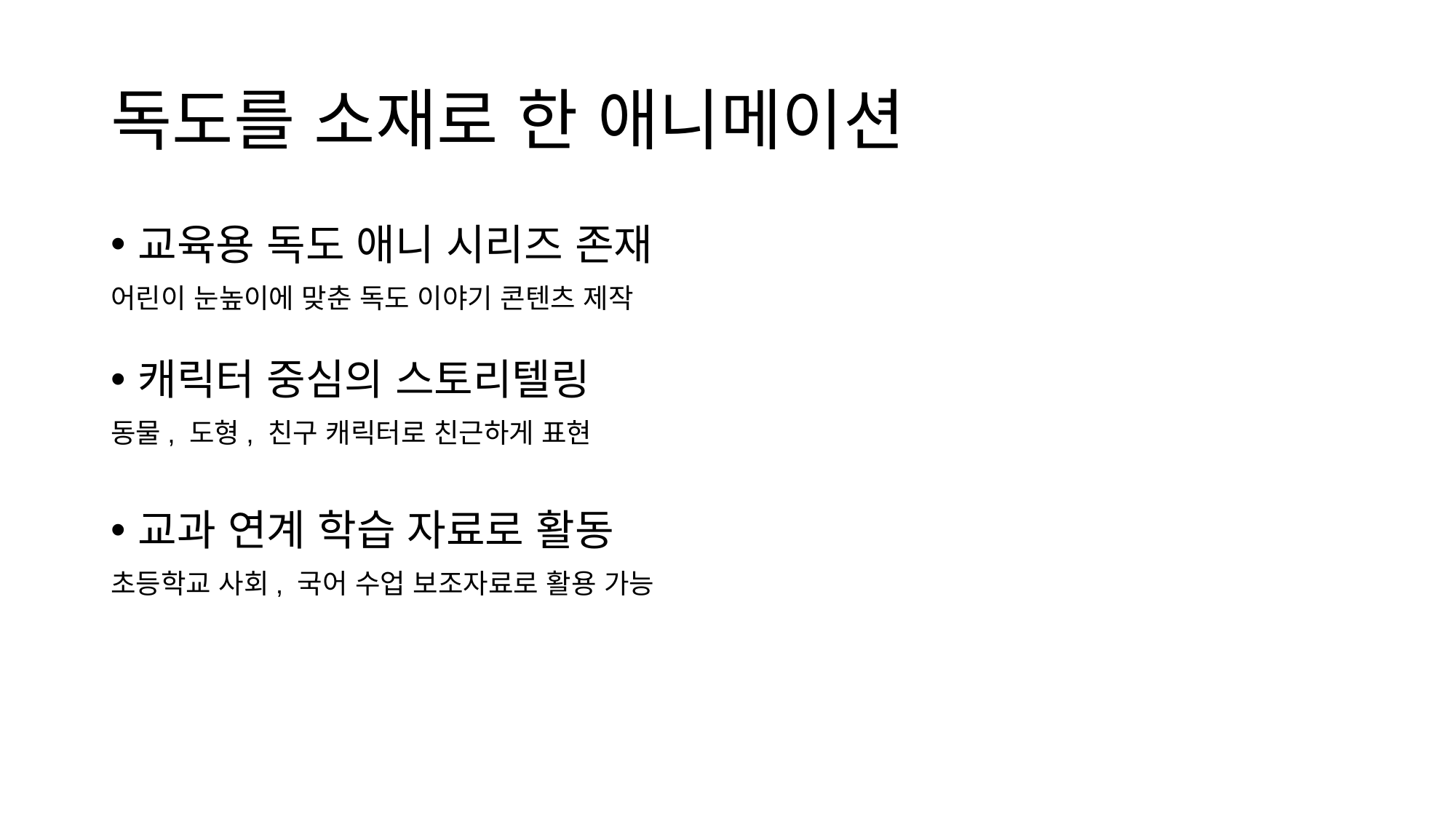

# 독도를 소재로 한 애니메이션
교육용 독도 애니 시리즈 존재
어린이 눈높이에 맞춘 독도 이야기 콘텐츠 제작
캐릭터 중심의 스토리텔링
동물, 도형, 친구 캐릭터로 친근하게 표현

교과 연계 학습 자료로 활동
초등학교 사회, 국어 수업 보조자료로 활용 가능